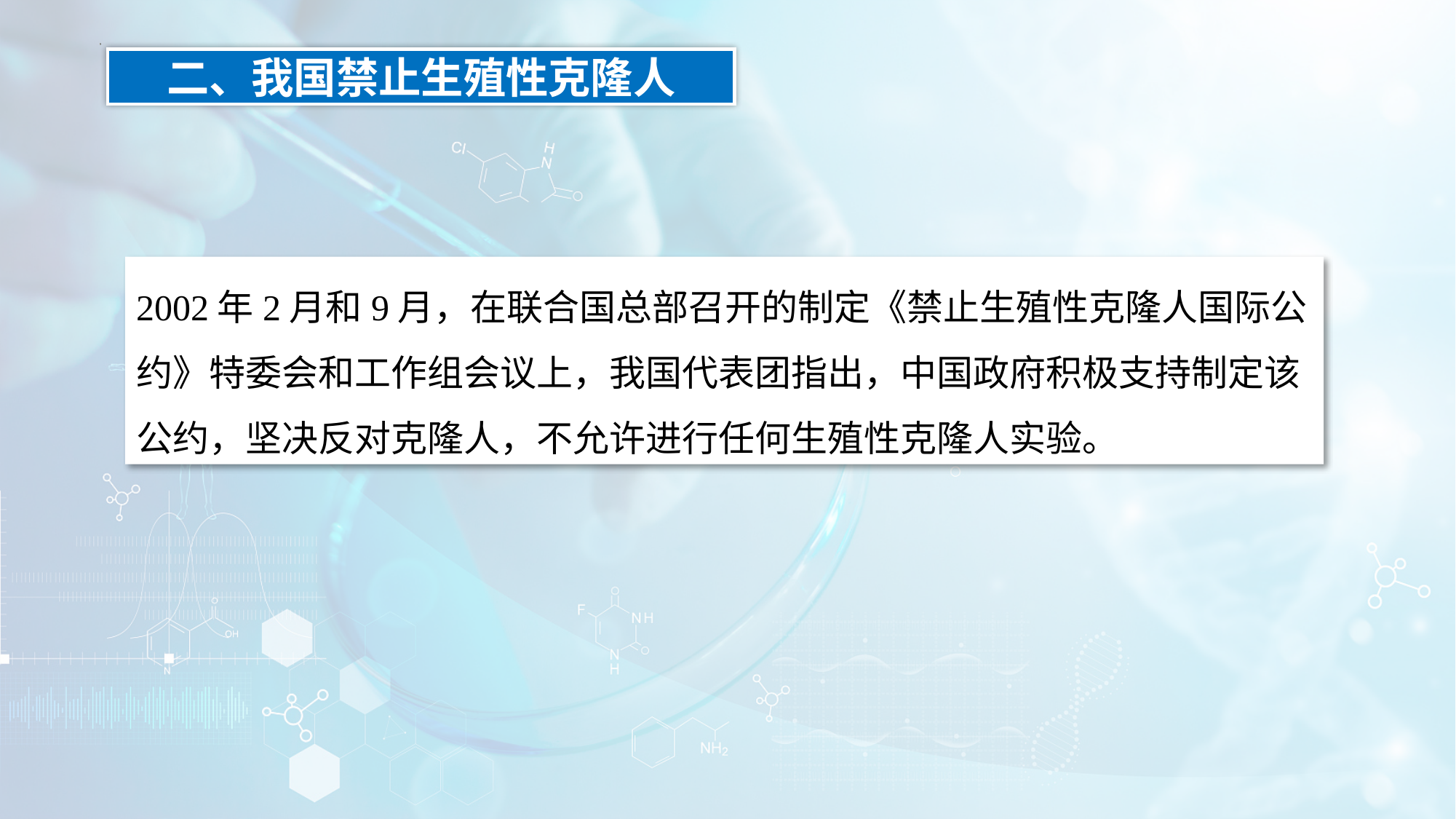

二、我国禁止生殖性克隆人
2002年2月和9月，在联合国总部召开的制定《禁止生殖性克隆人国际公约》特委会和工作组会议上，我国代表团指出，中国政府积极支持制定该公约，坚决反对克隆人，不允许进行任何生殖性克隆人实验。